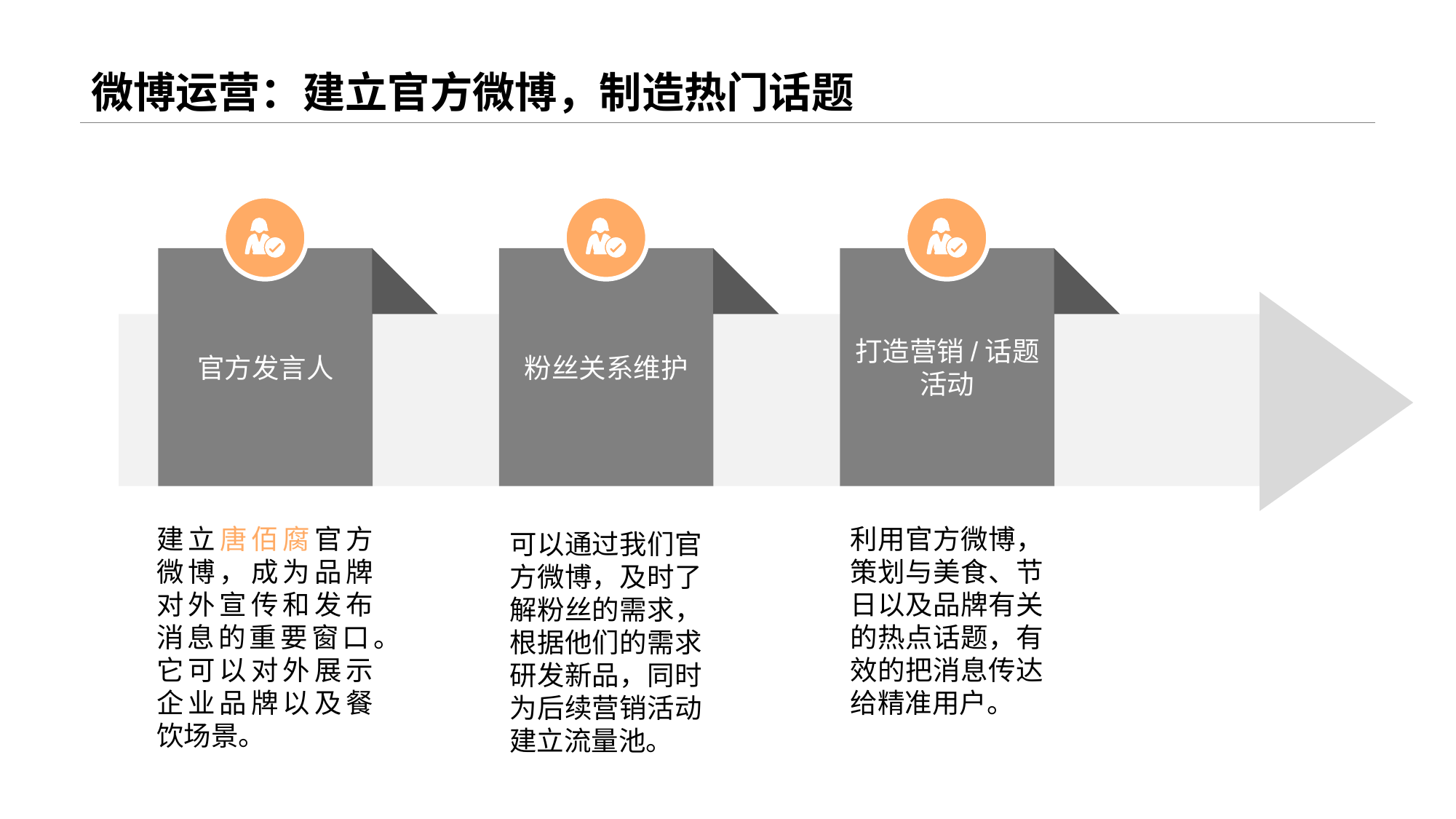

# 微博运营：建立官方微博，制造热门话题

官方发言人

粉丝关系维护

打造营销/话题活动

建立唐佰腐官方微博，成为品牌对外宣传和发布消息的重要窗口。它可以对外展示企业品牌以及餐饮场景。
利用官方微博，策划与美食、节日以及品牌有关的热点话题，有效的把消息传达给精准用户。
可以通过我们官方微博，及时了解粉丝的需求，根据他们的需求研发新品，同时为后续营销活动建立流量池。